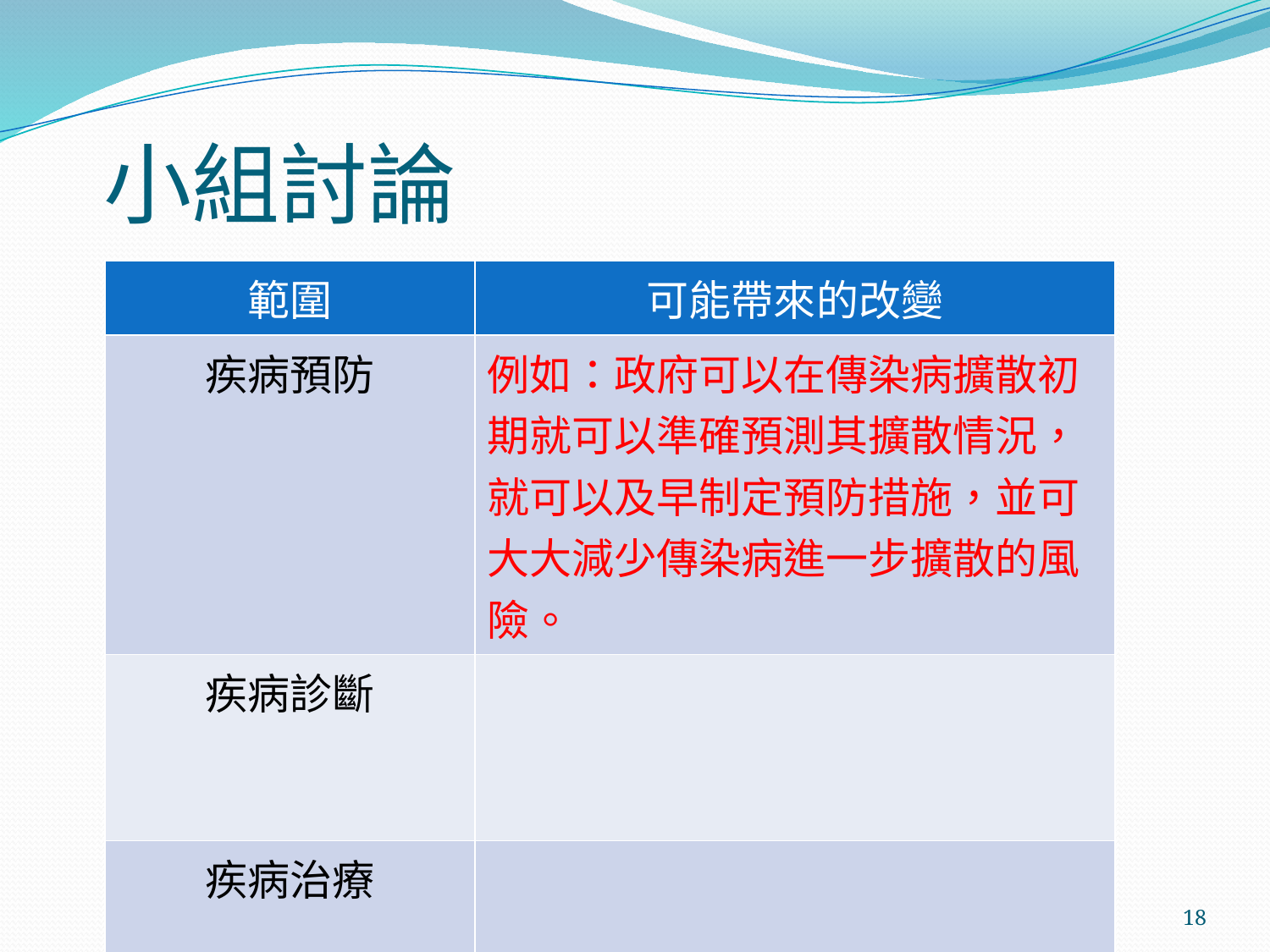

# 小組討論
| 範圍 | 可能帶來的改變 |
| --- | --- |
| 疾病預防 | 例如：政府可以在傳染病擴散初期就可以準確預測其擴散情況，就可以及早制定預防措施，並可大大減少傳染病進一步擴散的風險。 |
| 疾病診斷 |  |
| 疾病治療 |  |
18